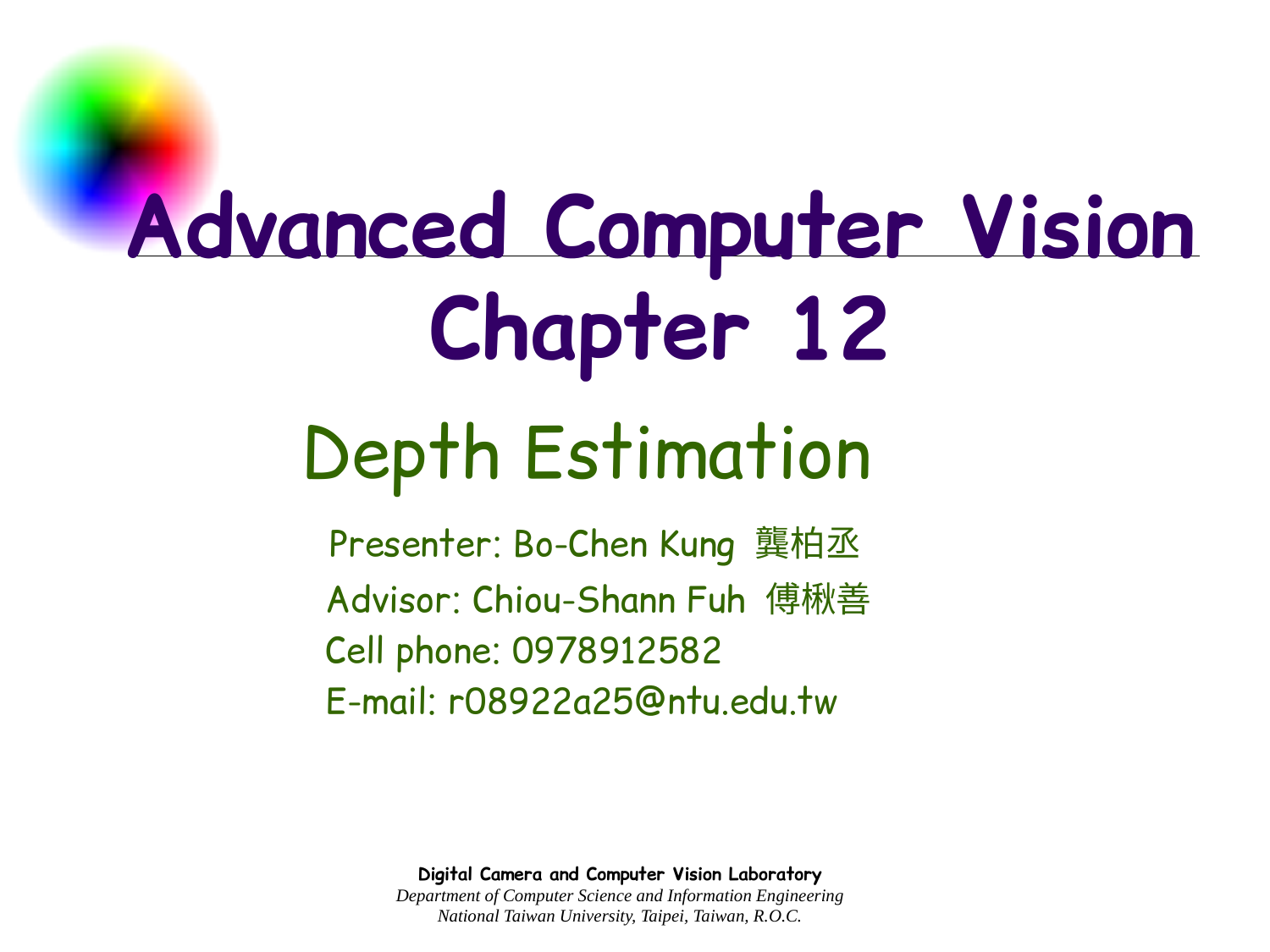

Advanced Computer Vision
Chapter 12
Depth Estimation
              Presenter: Bo-Chen Kung 龔柏丞
                      Advisor: Chiou-Shann Fuh 傅楸善
                      Cell phone: 0978912582
                      E-mail: r08922a25@ntu.edu.tw

Digital Camera and Computer Vision Laboratory
Department of Computer Science and Information Engineering
National Taiwan University, Taipei, Taiwan, R.O.C.